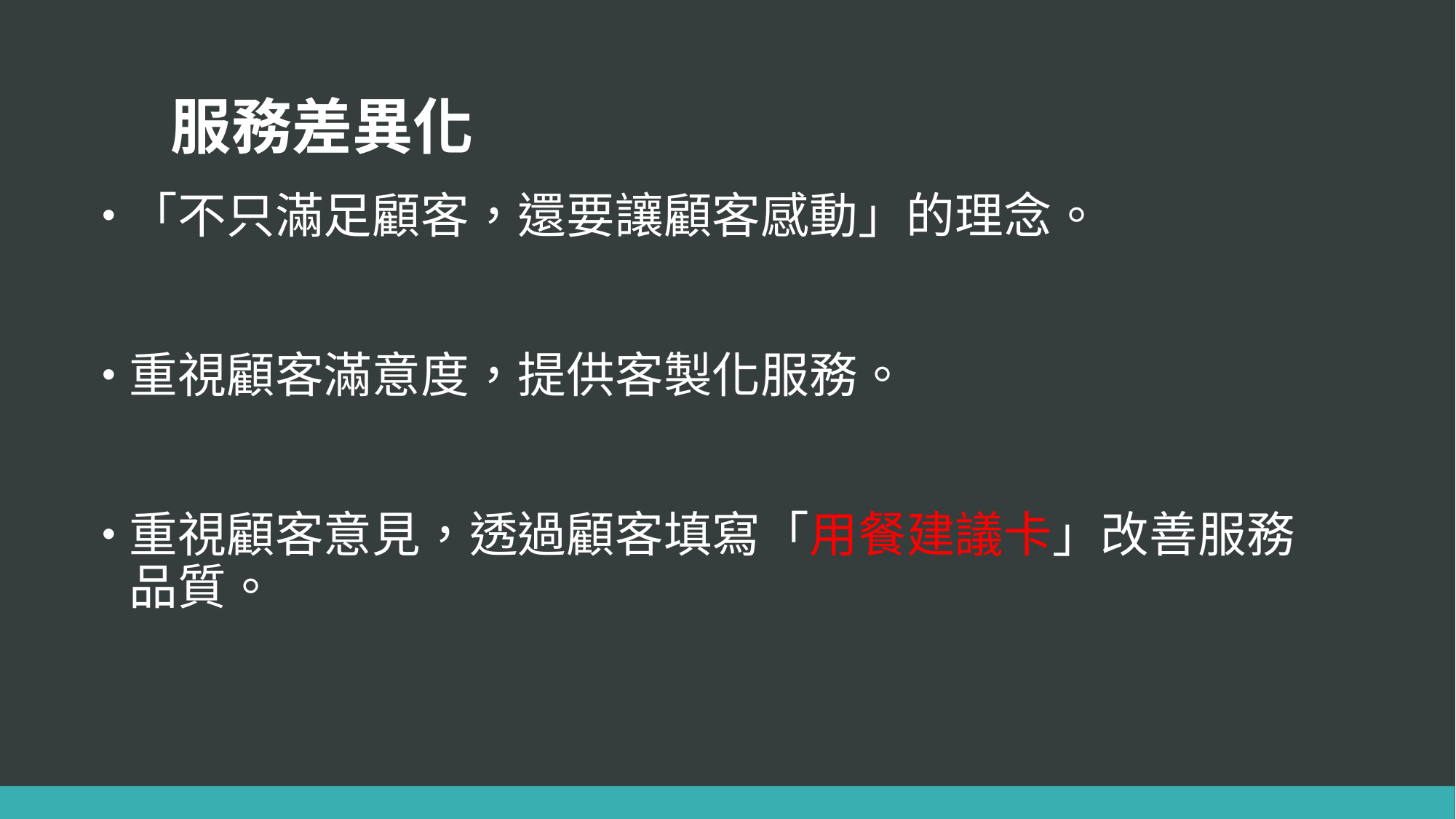

# 服務差異化
「不只滿足顧客，還要讓顧客感動」的理念。

重視顧客滿意度，提供客製化服務。

重視顧客意見，透過顧客填寫「用餐建議卡」改善服務品質。